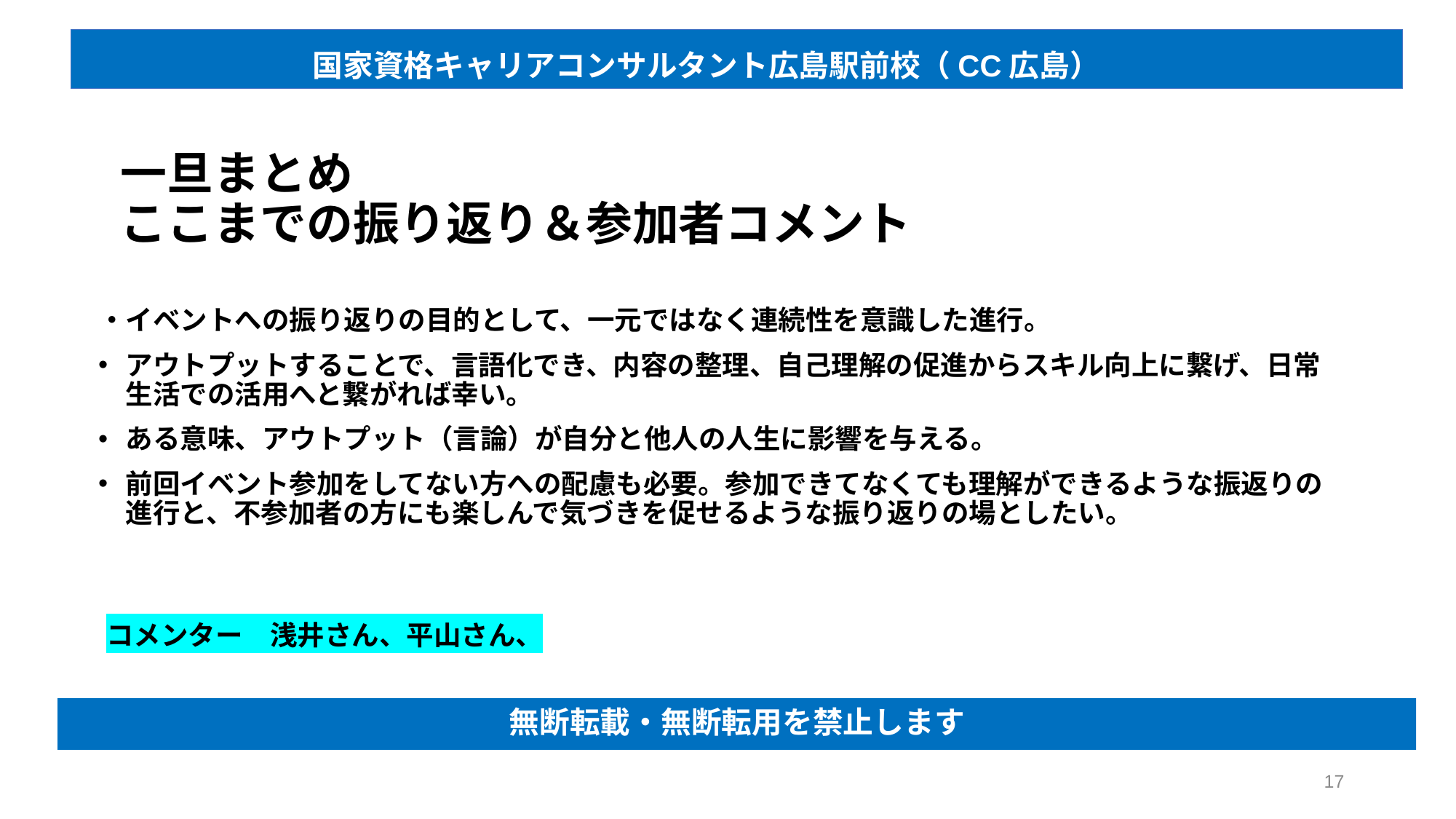

国家資格キャリアコンサルタント広島駅前校（CC広島）
# 一旦まとめ　 ここまでの振り返り＆参加者コメント
・イベントへの振り返りの目的として、一元ではなく連続性を意識した進行。
アウトプットすることで、言語化でき、内容の整理、自己理解の促進からスキル向上に繋げ、日常生活での活用へと繋がれば幸い。
ある意味、アウトプット（言論）が自分と他人の人生に影響を与える。
前回イベント参加をしてない方への配慮も必要。参加できてなくても理解ができるような振返りの進行と、不参加者の方にも楽しんで気づきを促せるような振り返りの場としたい。

コメンター　浅井さん、平山さん、
無断転載・無断転用を禁止します
17